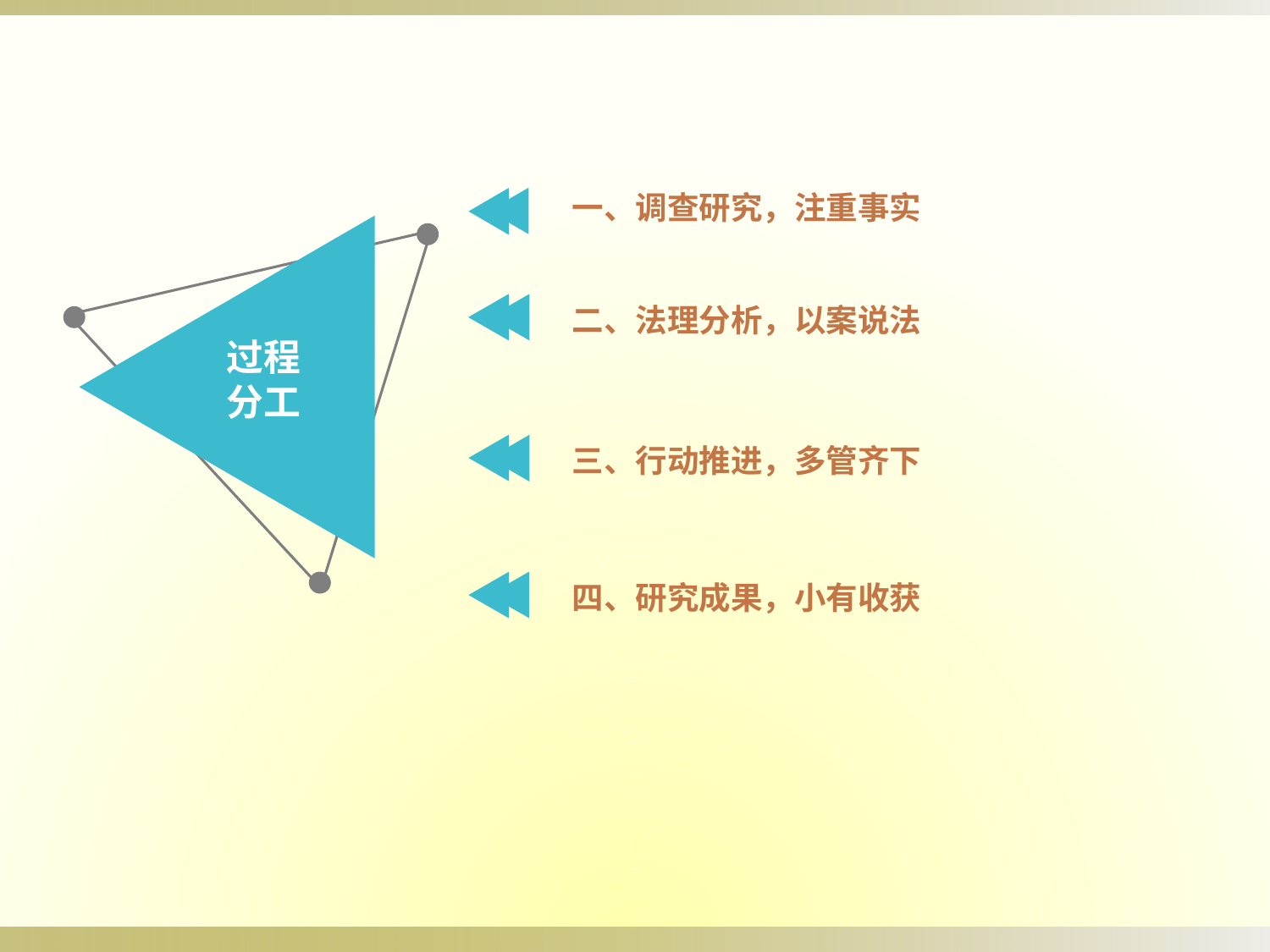

一、调查研究，注重事实

二、法理分析，以案说法

过程
分工
三、行动推进，多管齐下

四、研究成果，小有收获